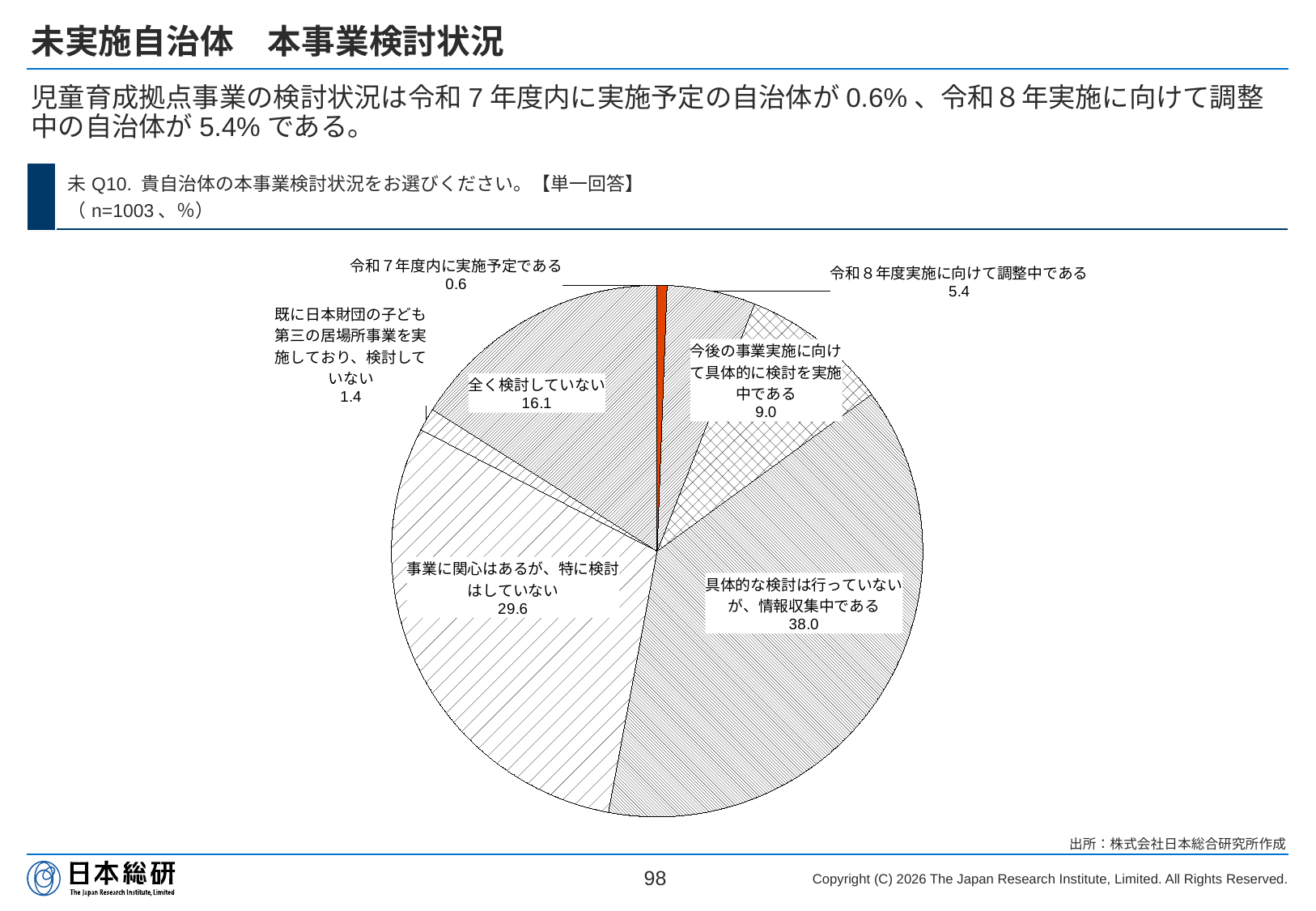

# 未実施自治体　本事業検討状況
児童育成拠点事業の検討状況は令和7年度内に実施予定の自治体が0.6%、令和８年実施に向けて調整中の自治体が5.4%である。
|  | 未Q10. 貴自治体の本事業検討状況をお選びください。【単一回答】 （n=1003、％） |
| --- | --- |

### Chart

| Category | % |
|---|---|
| 令和７年度内に実施予定である | 0.5982053838484547 |
| 令和８年度実施に向けて調整中である | 5.383848454636091 |
| 今後の事業実施に向けて具体的に検討を実施中である | 8.97308075772682 |
| 具体的な検討は行っていないが、情報収集中である | 37.986041874376866 |
| 事業に関心はあるが、特に検討はしていない | 29.611166500498502 |
| 既に日本財団の子ども第三の居場所事業を実施しており、検討していない | 1.3958125623130608 |
| 全く検討していない | 16.051844466600198 |
出所：株式会社日本総合研究所作成